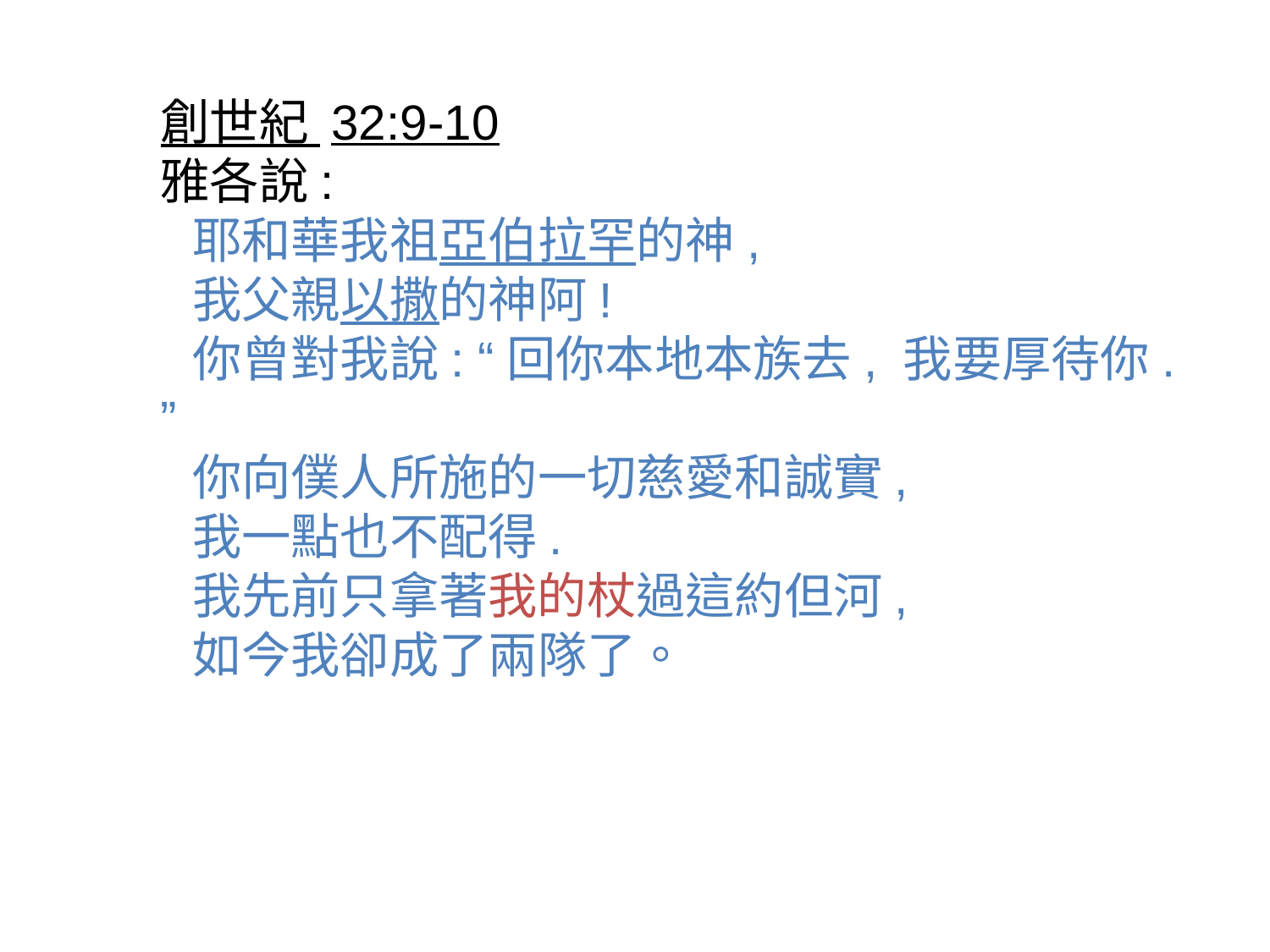

創世紀 32:9-10
雅各說:
耶和華我祖亞伯拉罕的神,
我父親以撒的神阿!
你曾對我說: “回你本地本族去, 我要厚待你.”
你向僕人所施的一切慈愛和誠實,
我一點也不配得.
我先前只拿著我的杖過這約但河,
如今我卻成了兩隊了。